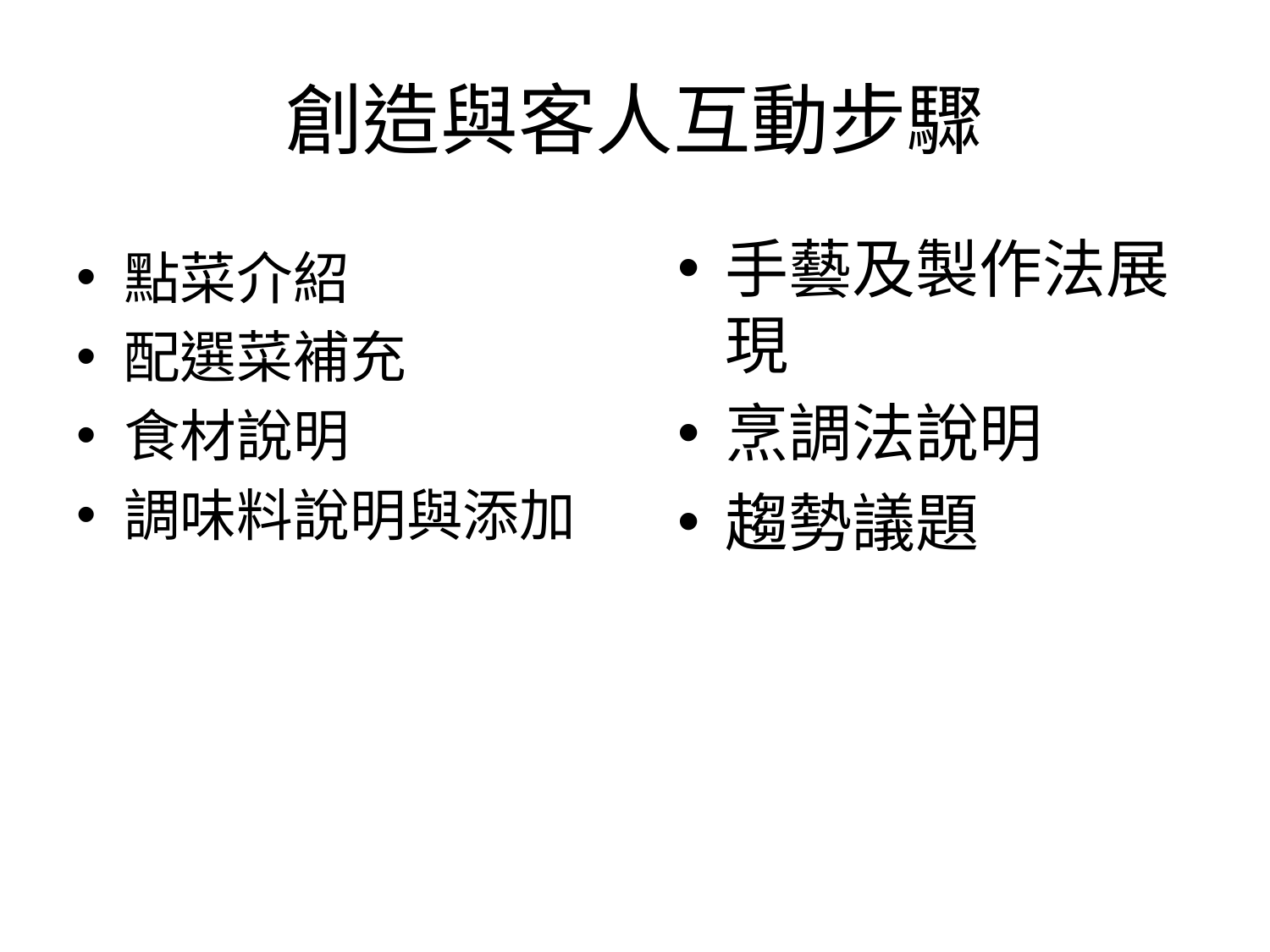

# 創造與客人互動步驟
手藝及製作法展現
烹調法說明
趨勢議題

點菜介紹
配選菜補充
食材說明
調味料說明與添加